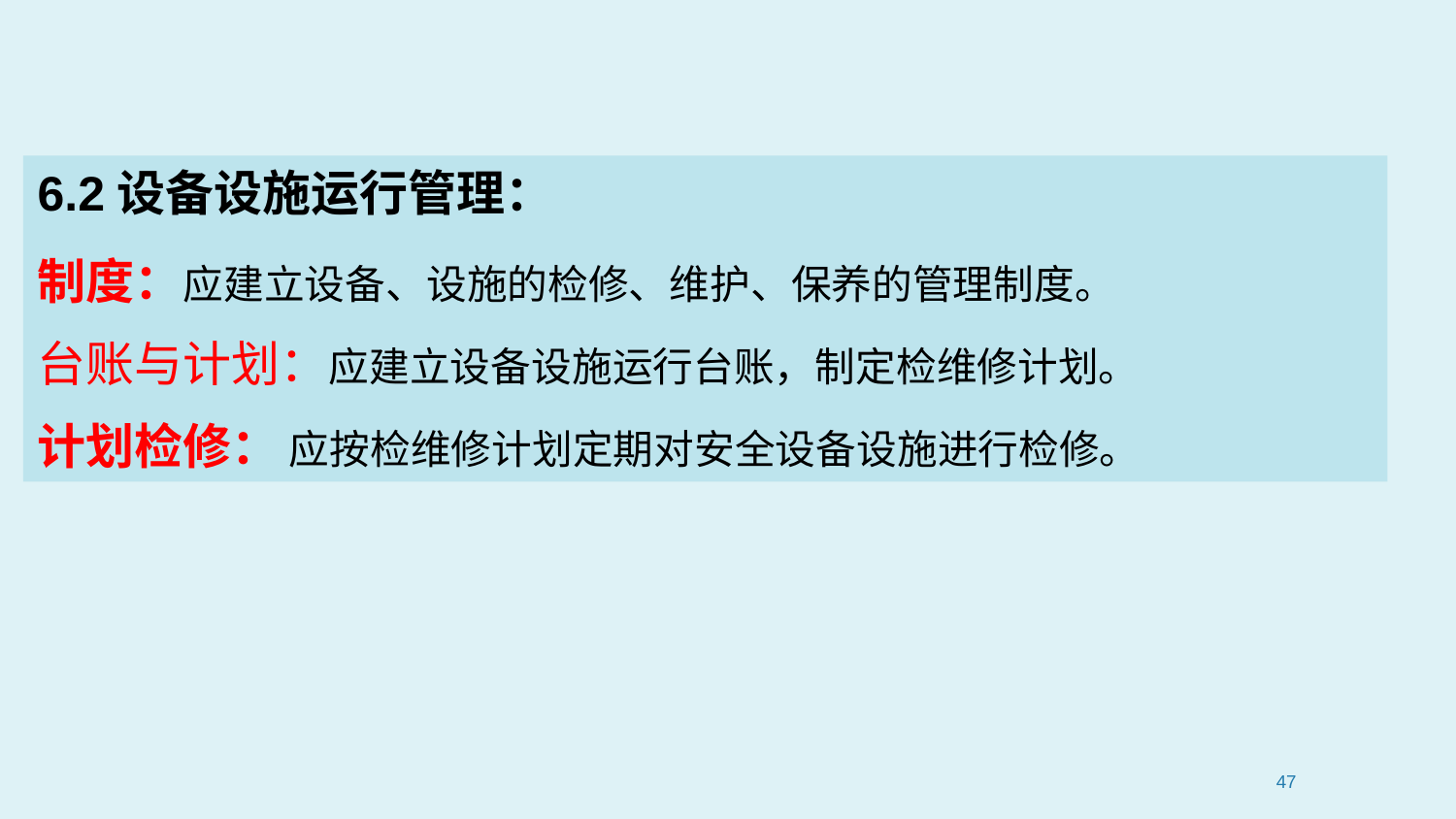

6.2设备设施运行管理：
制度：应建立设备、设施的检修、维护、保养的管理制度。
台账与计划：应建立设备设施运行台账，制定检维修计划。
计划检修： 应按检维修计划定期对安全设备设施进行检修。
                                     47